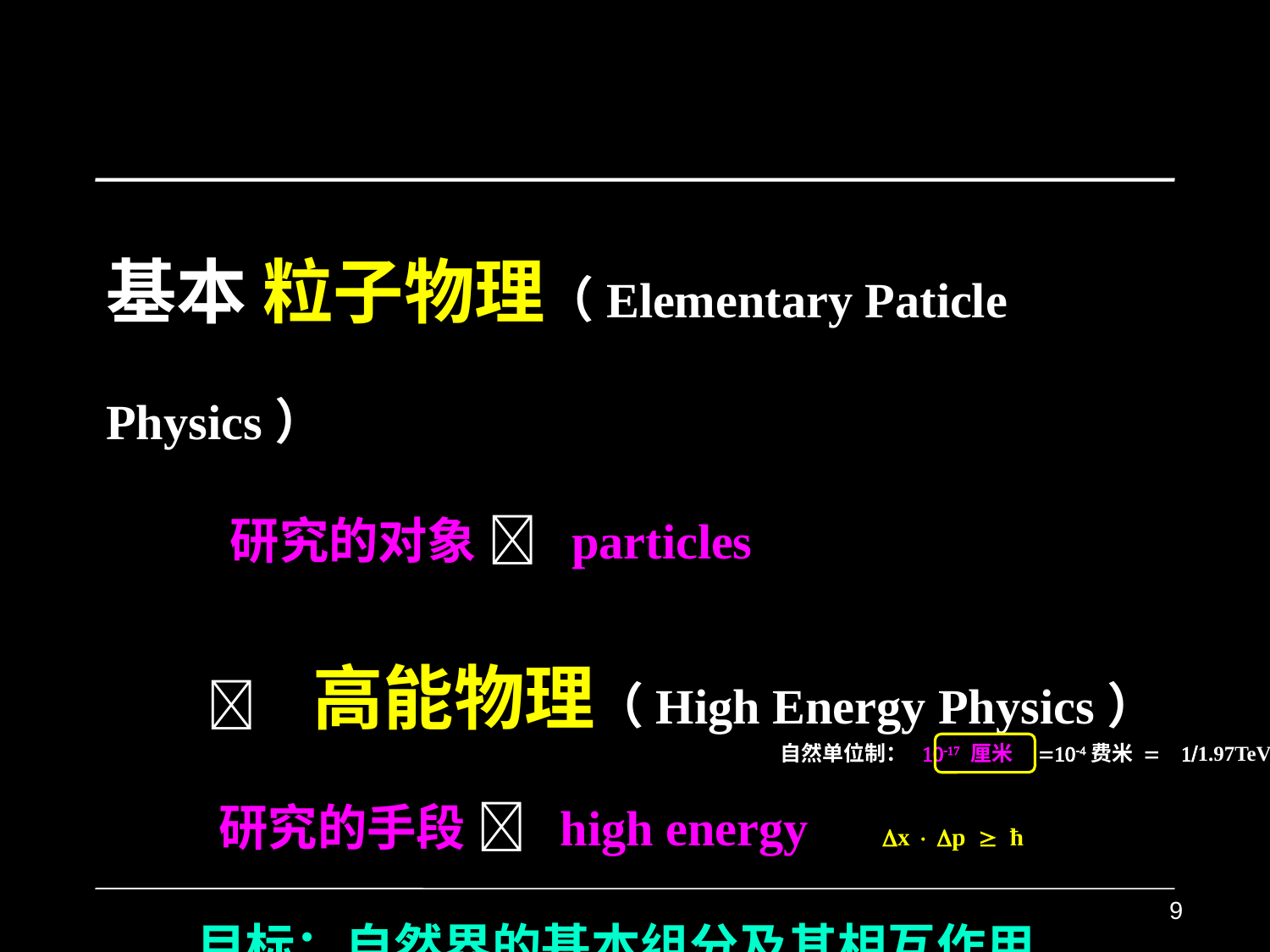

基本 粒子物理（Elementary Paticle Physics）
          研究的对象 ⇒  particles
         ≡    高能物理（High Energy Physics）
         研究的手段 ⇒  high energy      Δx ⋅ Δp  ≥  ħ
       目标：自然界的基本组分及其相互作用
自然单位制：  10-17 厘米    =10-4费米 =  1/1.97TeV

9